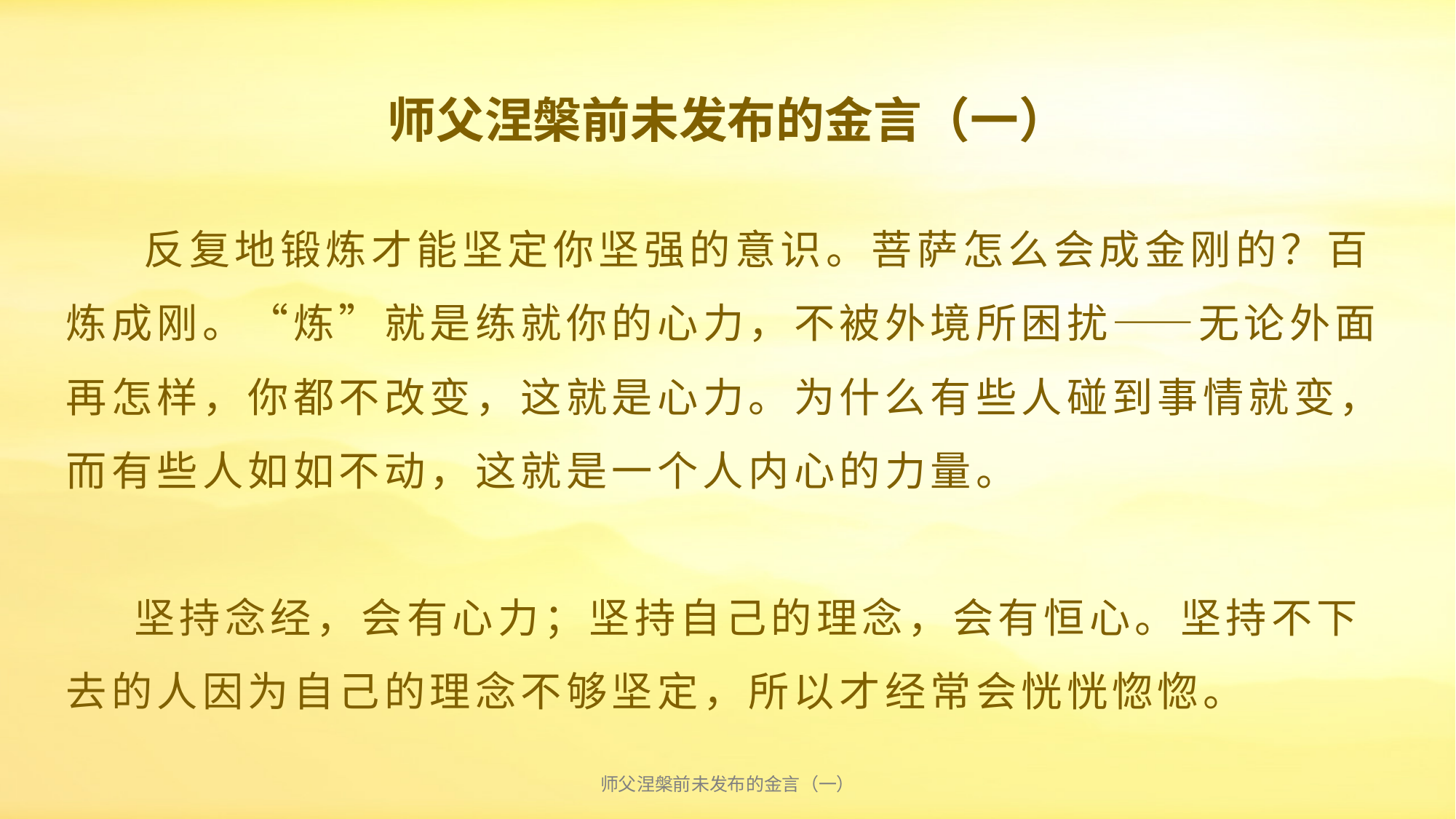

师父涅槃前未发布的金言（一）
# 反复地锻炼才能坚定你坚强的意识。菩萨怎么会成金刚的？百炼成刚。“炼”就是练就你的心力，不被外境所困扰——无论外面再怎样，你都不改变，这就是心力。为什么有些人碰到事情就变，而有些人如如不动，这就是一个人内心的力量。 坚持念经，会有心力；坚持自己的理念，会有恒心。坚持不下去的人因为自己的理念不够坚定，所以才经常会恍恍惚惚。
师父涅槃前未发布的金言（一）